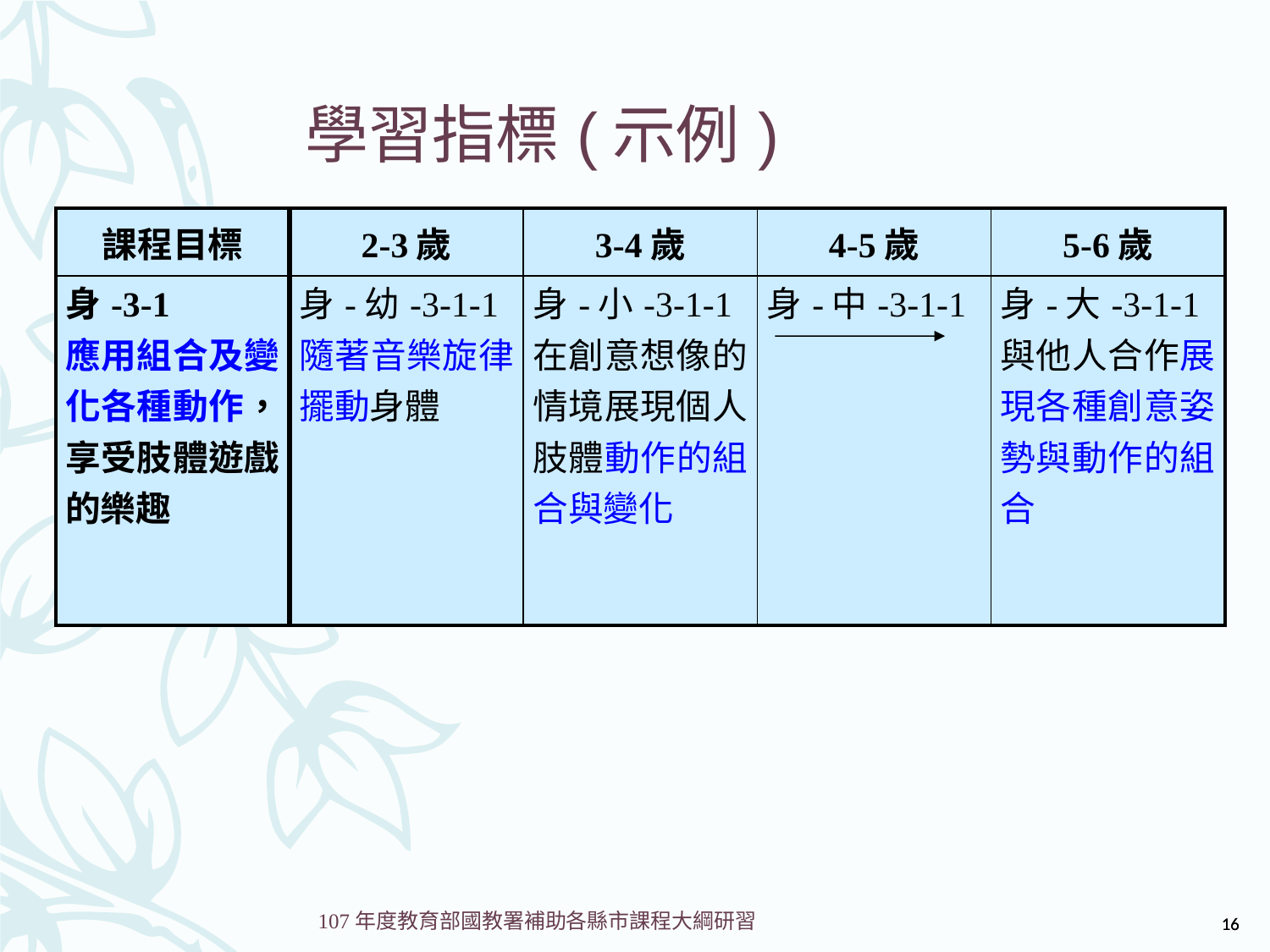

# 學習指標(示例)
| 課程目標 | 2-3歲 | 3-4歲 | 4-5歲 | 5-6歲 |
| --- | --- | --- | --- | --- |
| 身-3-1 應用組合及變化各種動作，享受肢體遊戲的樂趣 | 身-幼-3-1-1 隨著音樂旋律擺動身體 | 身-小-3-1-1 在創意想像的情境展現個人肢體動作的組合與變化 | 身-中-3-1-1 | 身-大-3-1-1 與他人合作展現各種創意姿勢與動作的組合 |

16
16
107年度教育部國教署補助各縣市課程大綱研習